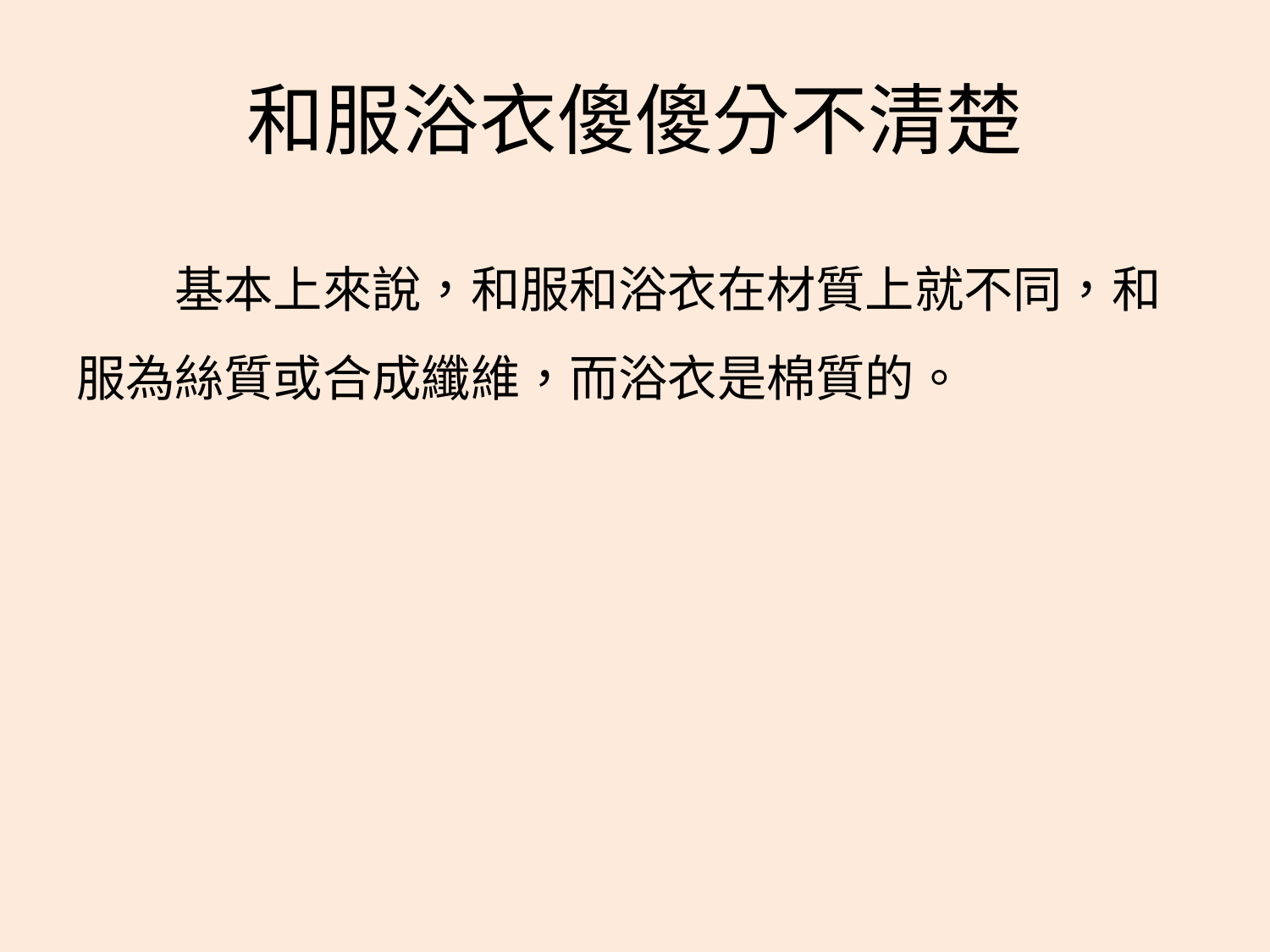

# 和服浴衣傻傻分不清楚
　　基本上來說，和服和浴衣在材質上就不同，和服為絲質或合成纖維，而浴衣是棉質的。